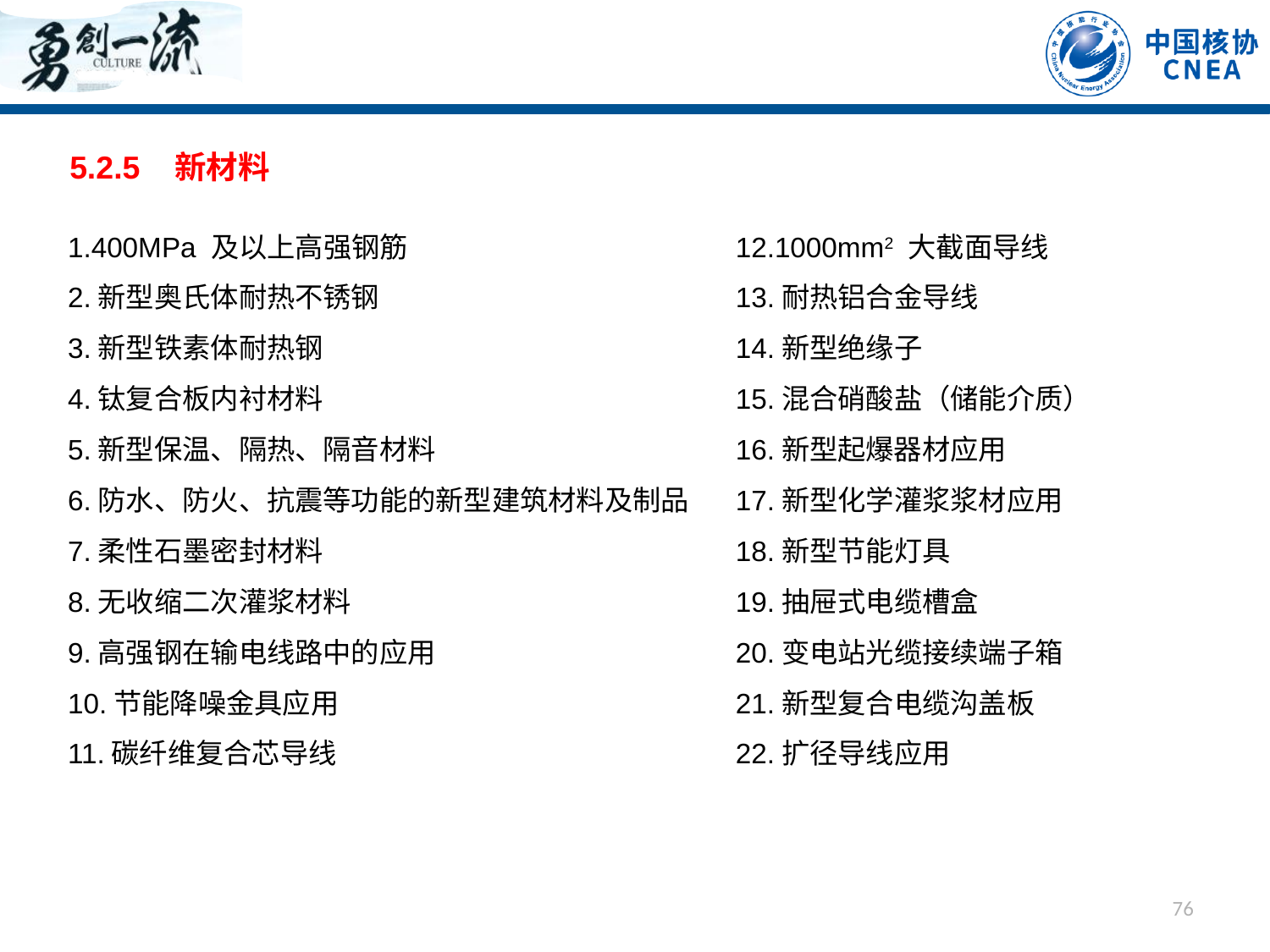

5.2.5   新材料
1.400MPa 及以上高强钢筋
2.新型奥氏体耐热不锈钢
3.新型铁素体耐热钢
4.钛复合板内衬材料
5.新型保温、隔热、隔音材料
6.防水、防火、抗震等功能的新型建筑材料及制品
7.柔性石墨密封材料
8.无收缩二次灌浆材料
9.高强钢在输电线路中的应用
10.节能降噪金具应用
11.碳纤维复合芯导线
12.1000mm2 大截面导线
13.耐热铝合金导线
14.新型绝缘子
15.混合硝酸盐（储能介质）
16.新型起爆器材应用
17.新型化学灌浆浆材应用
18.新型节能灯具
19.抽屉式电缆槽盒
20.变电站光缆接续端子箱
21.新型复合电缆沟盖板
22.扩径导线应用
76